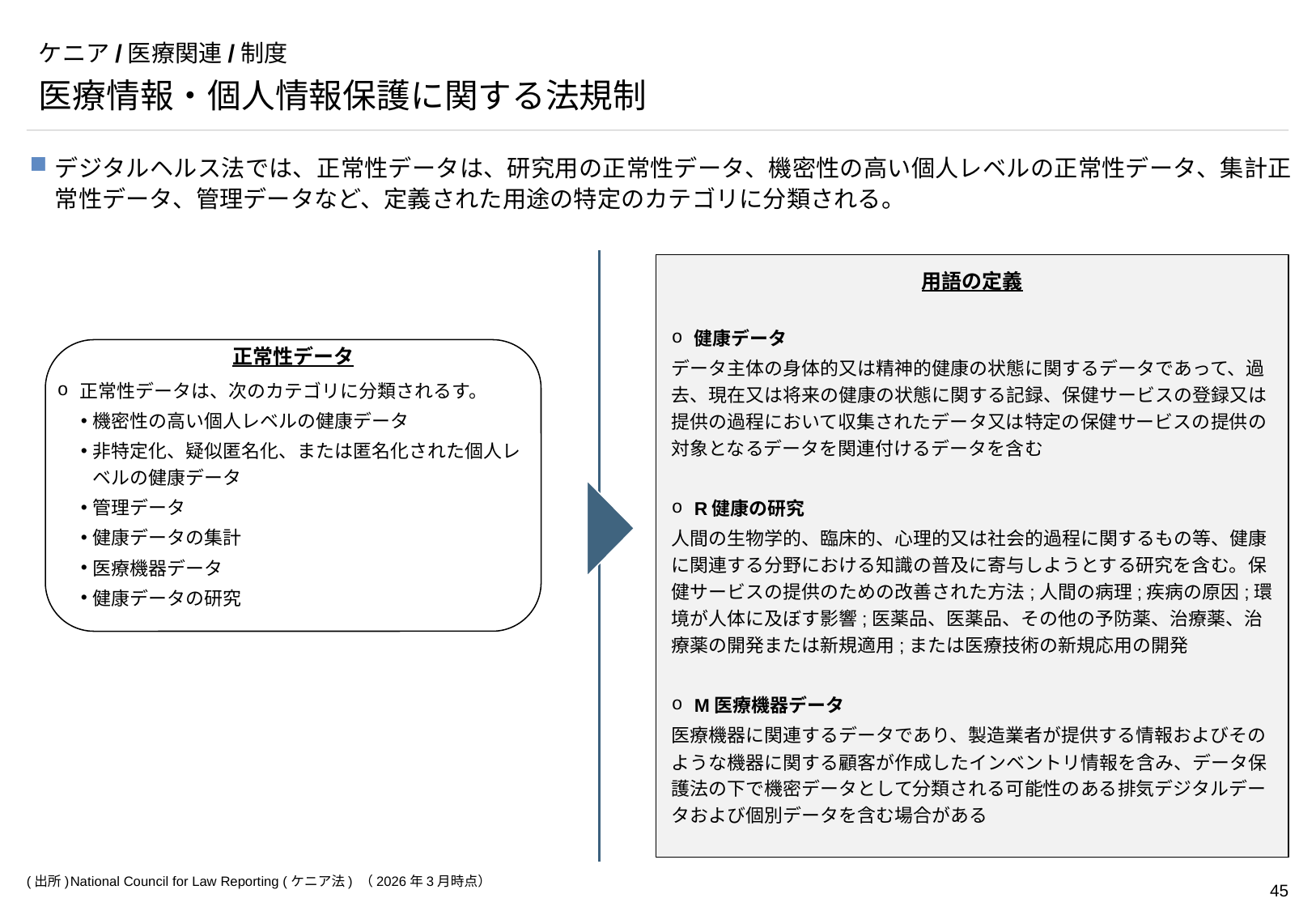

# ケニア/医療関連/制度
医療情報・個人情報保護に関する法規制

デジタルヘルス法では、正常性データは、研究用の正常性データ、機密性の高い個人レベルの正常性データ、集計正常性データ、管理データなど、定義された用途の特定のカテゴリに分類される。

用語の定義
健康データ
データ主体の身体的又は精神的健康の状態に関するデータであって、過去、現在又は将来の健康の状態に関する記録、保健サービスの登録又は提供の過程において収集されたデータ又は特定の保健サービスの提供の対象となるデータを関連付けるデータを含む

R健康の研究
人間の生物学的、臨床的、心理的又は社会的過程に関するもの等、健康に関連する分野における知識の普及に寄与しようとする研究を含む。保健サービスの提供のための改善された方法;人間の病理;疾病の原因;環境が人体に及ぼす影響;医薬品、医薬品、その他の予防薬、治療薬、治療薬の開発または新規適用;または医療技術の新規応用の開発

M医療機器データ
医療機器に関連するデータであり、製造業者が提供する情報およびそのような機器に関する顧客が作成したインベントリ情報を含み、データ保護法の下で機密データとして分類される可能性のある排気デジタルデータおよび個別データを含む場合がある
正常性データ

正常性データは、次のカテゴリに分類されるす。
機密性の高い個人レベルの健康データ
非特定化、疑似匿名化、または匿名化された個人レベルの健康データ
管理データ
健康データの集計
医療機器データ
健康データの研究

(出所)	National Council for Law Reporting (ケニア法) （2026年3月時点）